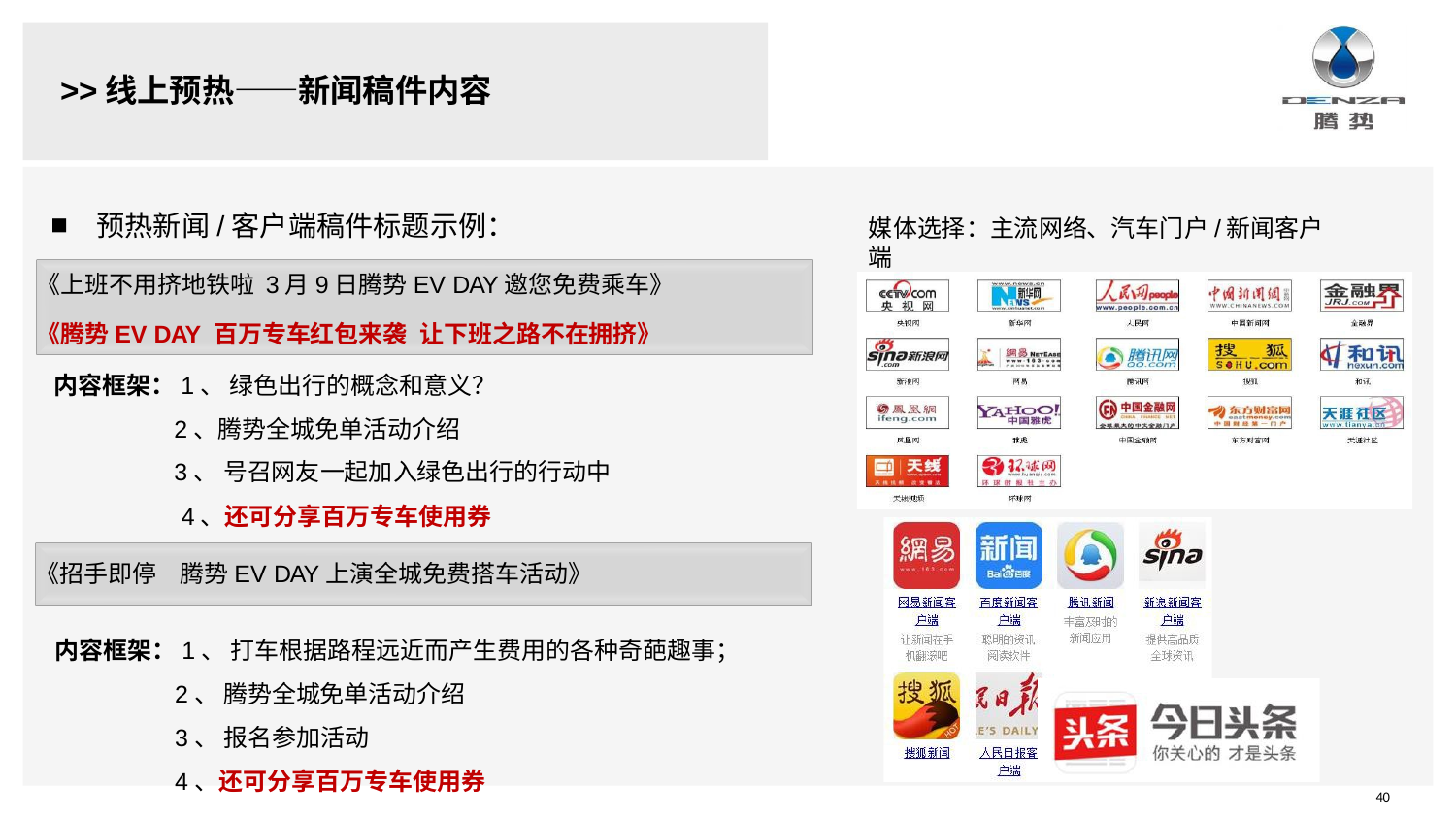

# >>线上预热——新闻稿件内容

预热新闻/客户端稿件标题示例：
《上班不用挤地铁啦 3月9日腾势EV DAY邀您免费乘车》
《腾势EV DAY 百万专车红包来袭 让下班之路不在拥挤》
内容框架：1、 绿色出行的概念和意义？
2、腾势全城免单活动介绍
3、 号召网友一起加入绿色出行的行动中
4、还可分享百万专车使用券
《招手即停	腾势EV DAY上演全城免费搭车活动》

内容框架：1、 打车根据路程远近而产生费用的各种奇葩趣事；
2、 腾势全城免单活动介绍
3、 报名参加活动
4、还可分享百万专车使用券
媒体选择：主流网络、汽车门户/新闻客户端

40